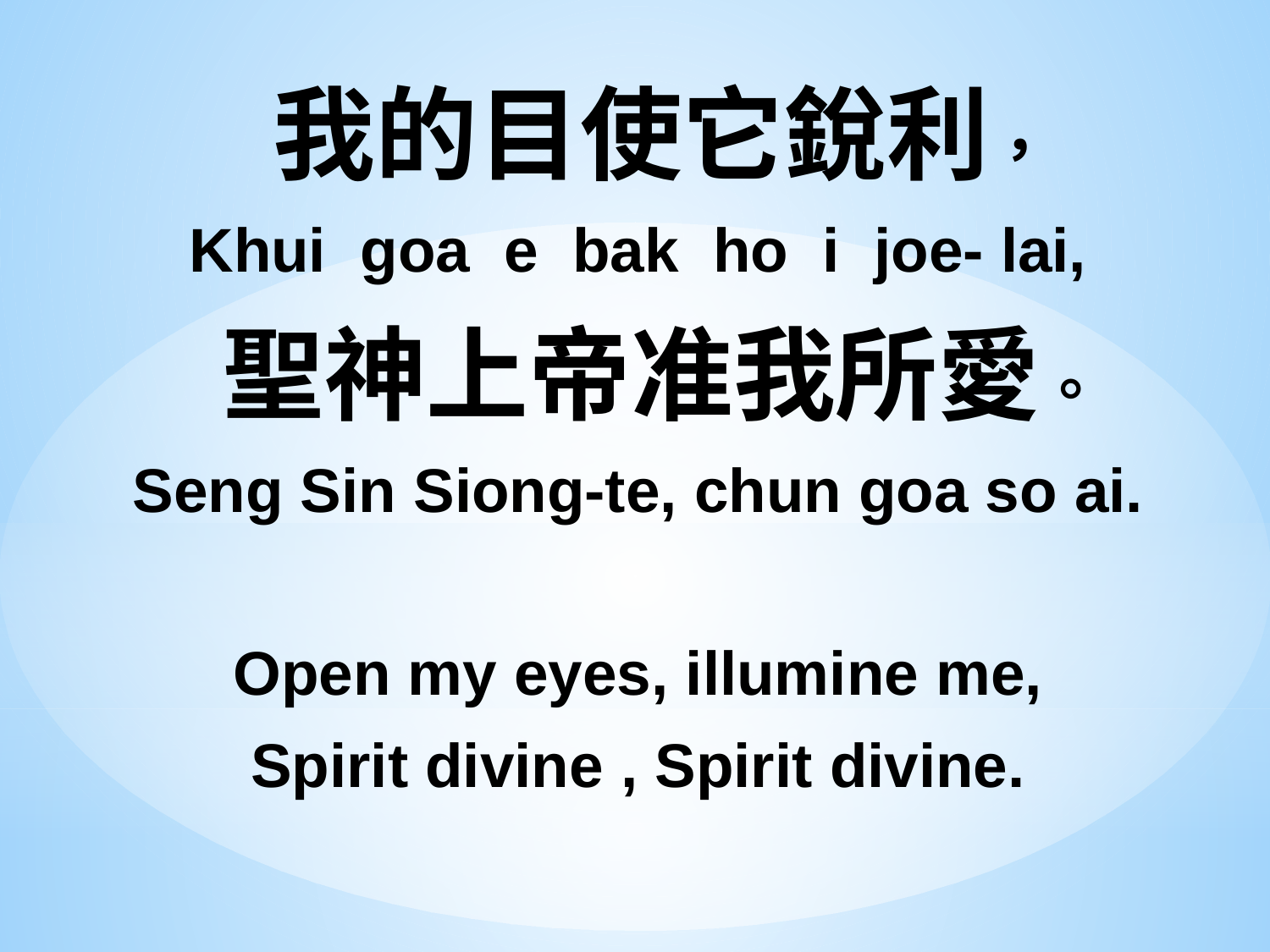

我的目使它銳利，
Khui  goa  e  bak  ho  i  joe- lai,
 聖神上帝准我所愛。
Seng Sin Siong-te, chun goa so ai.

Open my eyes, illumine me,
Spirit divine , Spirit divine.